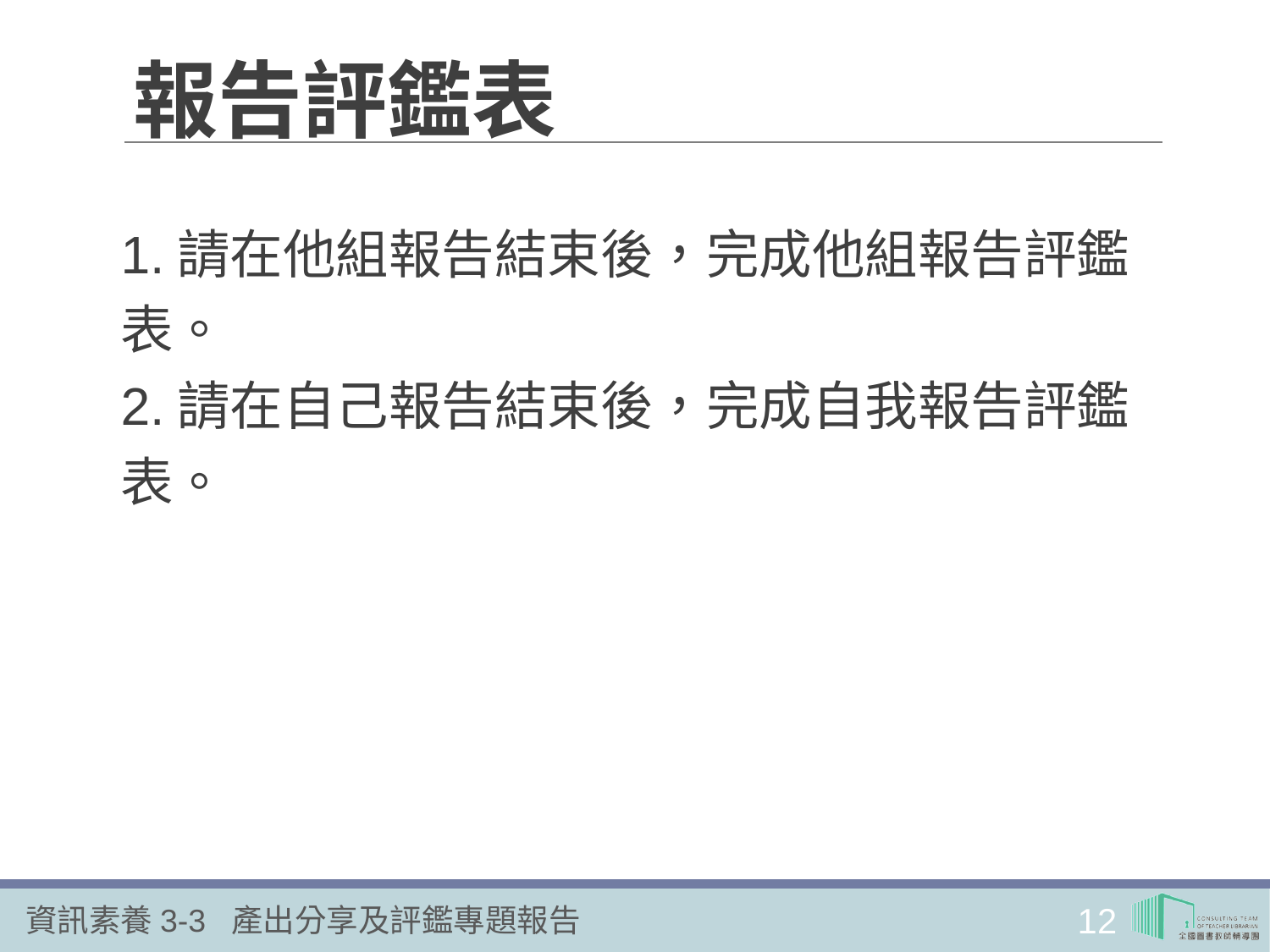

# 報告評鑑表
1.請在他組報告結束後，完成他組報告評鑑表。
2.請在自己報告結束後，完成自我報告評鑑表。